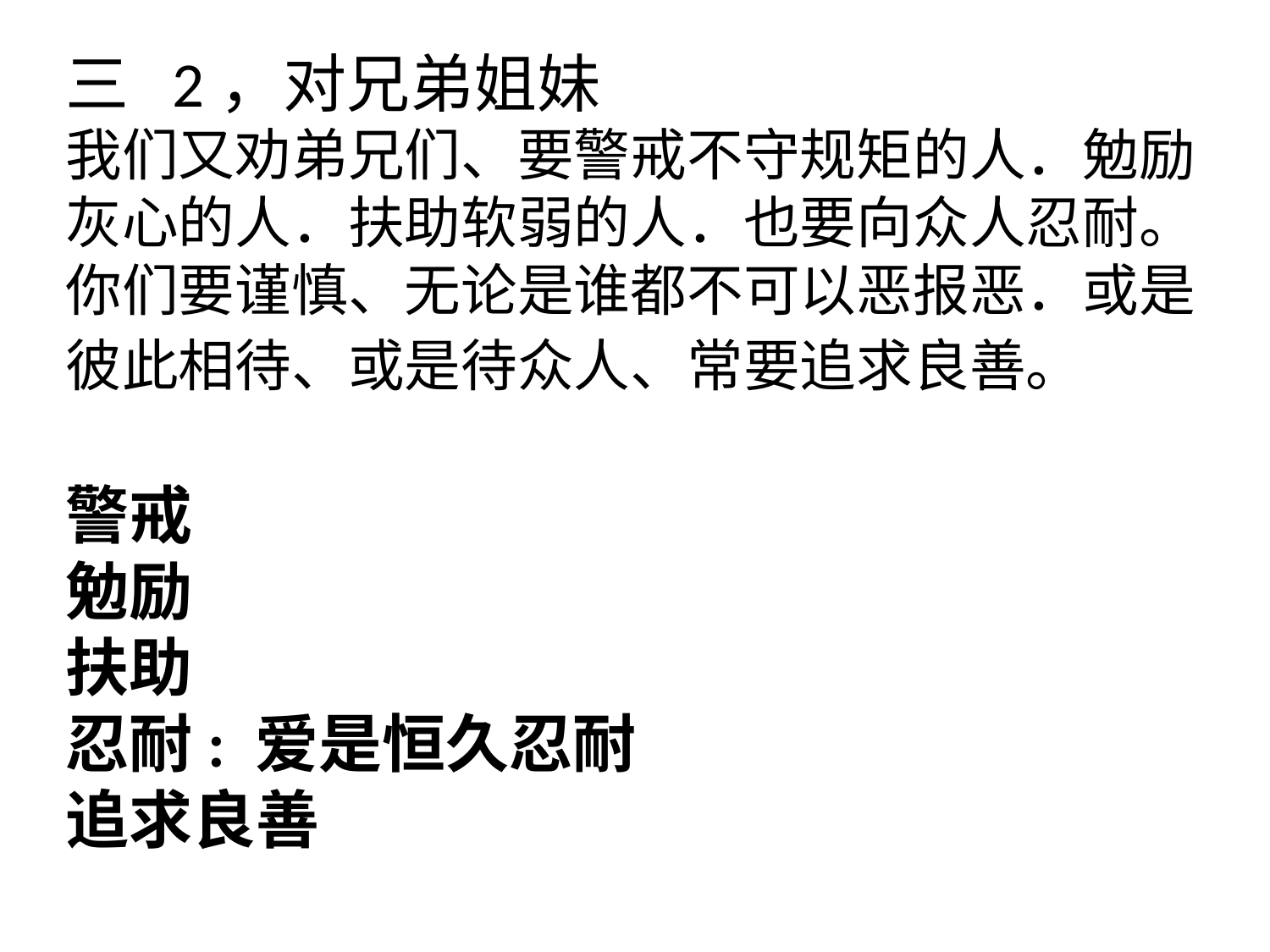

# 三  2，对兄弟姐妹 我们又劝弟兄们、要警戒不守规矩的人．勉励灰心的人．扶助软弱的人．也要向众人忍耐。你们要谨慎、无论是谁都不可以恶报恶．或是彼此相待、或是待众人、常要追求良善。 警戒 勉励 扶助 忍耐: 爱是恒久忍耐 追求良善